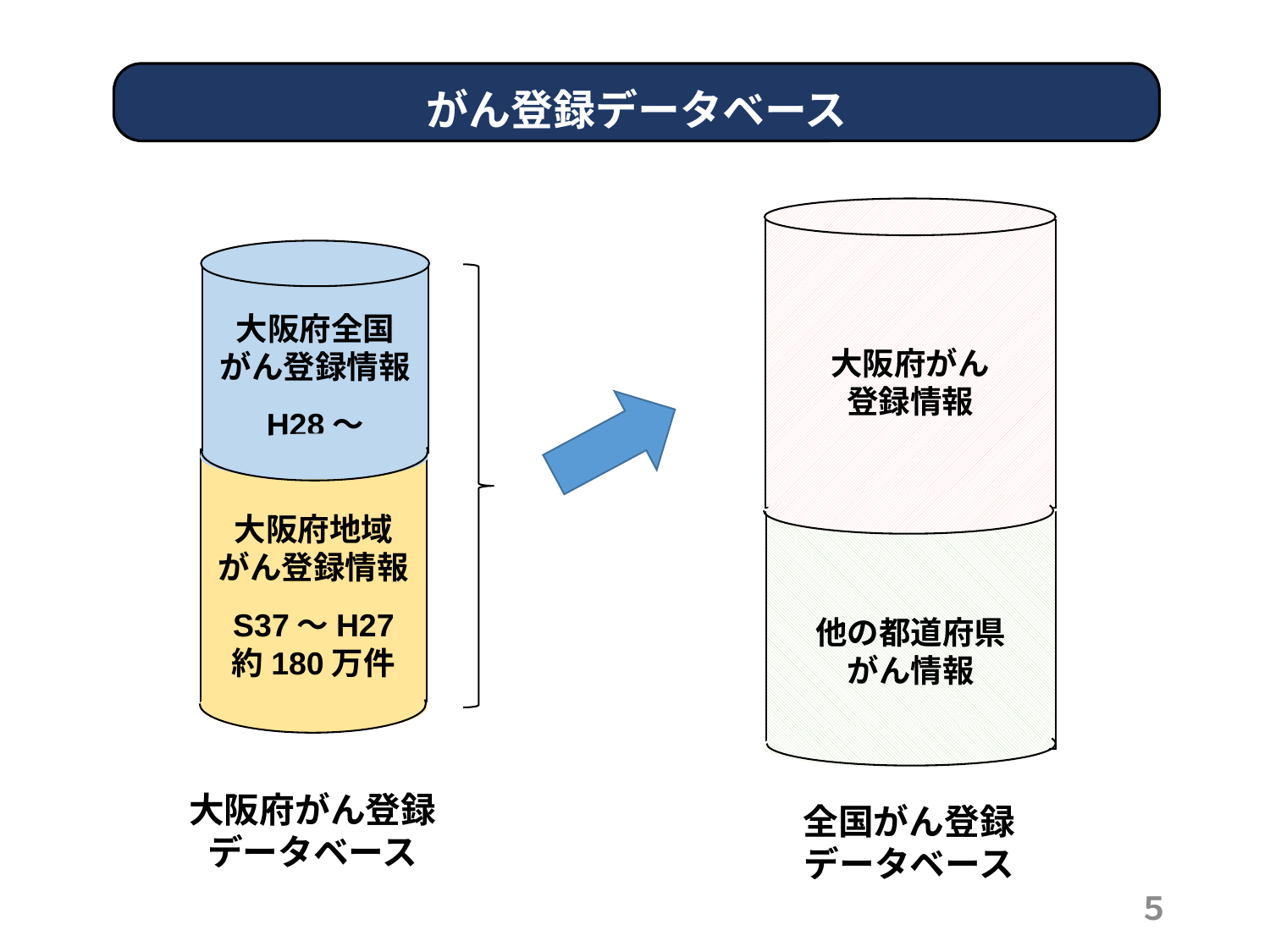

がん登録データベース

大阪府がん
登録情報

大阪府全国
がん登録情報

H28～

大阪府地域
がん登録情報

S37～H27
約180万件

他の都道府県
がん情報

大阪府がん登録
データベース
全国がん登録
データベース
５